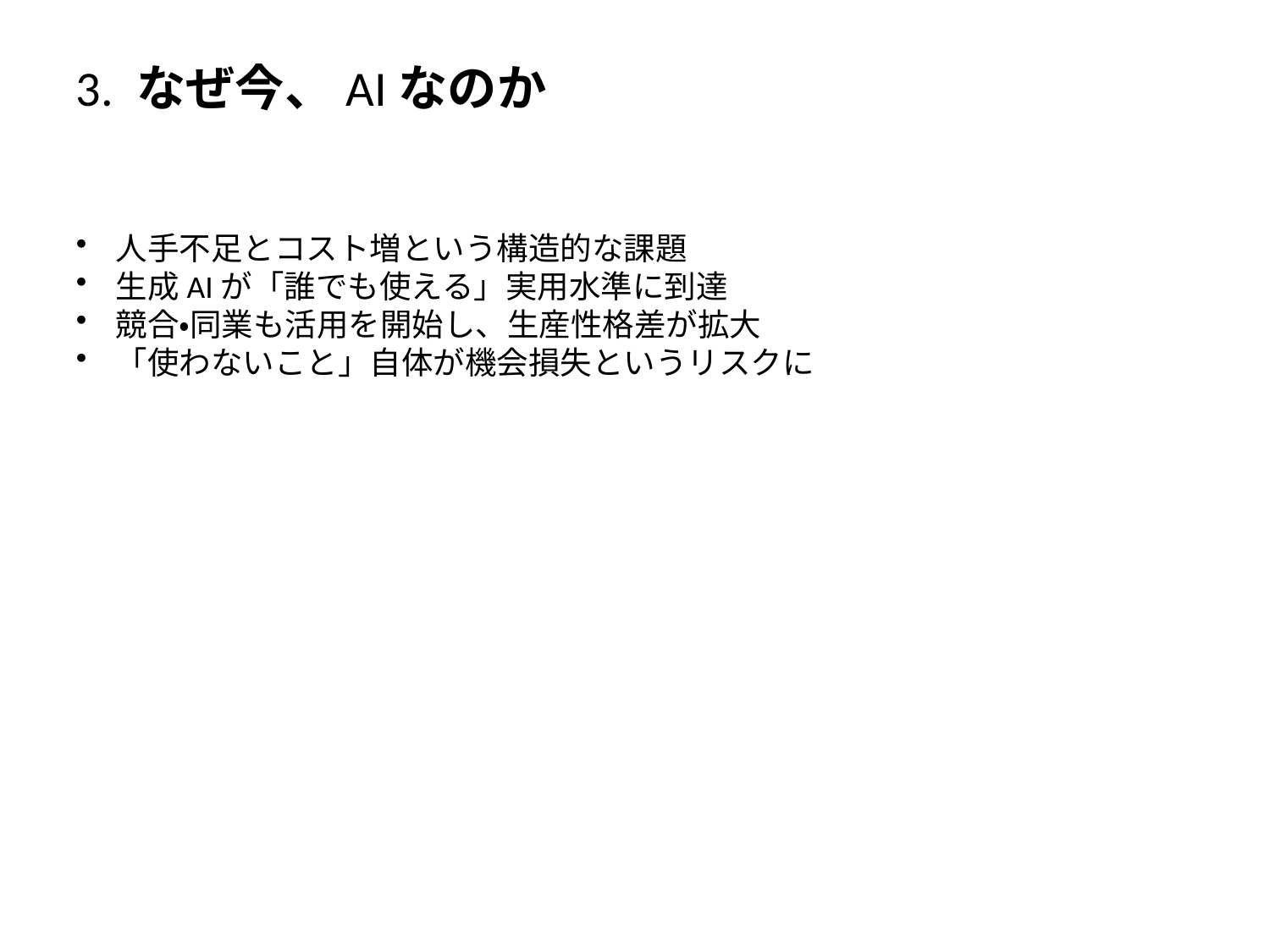

# 3. なぜ今、AIなのか
人手不足とコスト増という構造的な課題
生成AIが「誰でも使える」実用水準に到達
競合・同業も活用を開始し、生産性格差が拡大
「使わないこと」自体が機会損失というリスクに